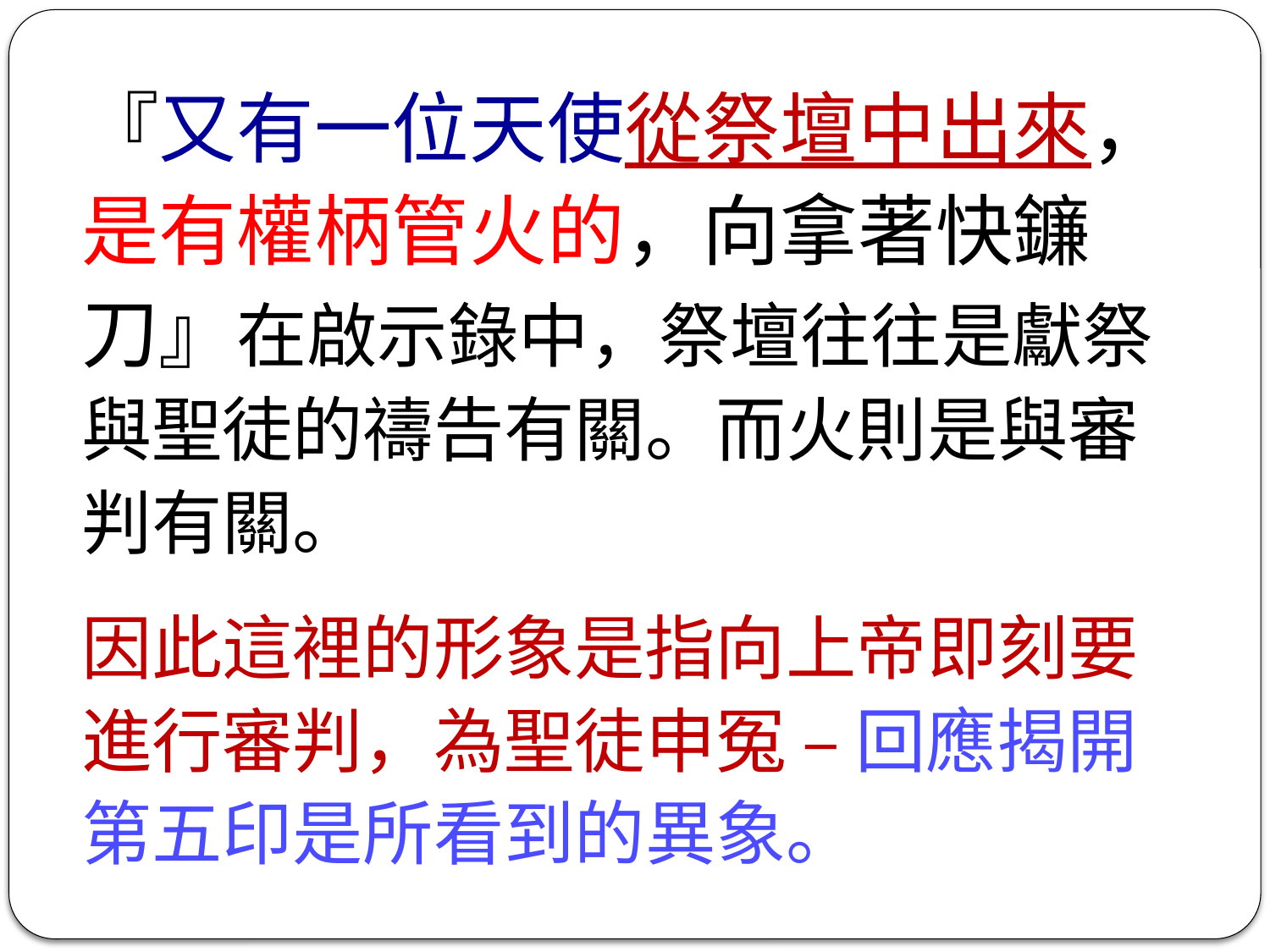

『又有一位天使從祭壇中出來，是有權柄管火的，向拿著快鐮刀』在啟示錄中，祭壇往往是獻祭與聖徒的禱告有關。而火則是與審判有關。
因此這裡的形象是指向上帝即刻要進行審判，為聖徒申冤 – 回應揭開第五印是所看到的異象。